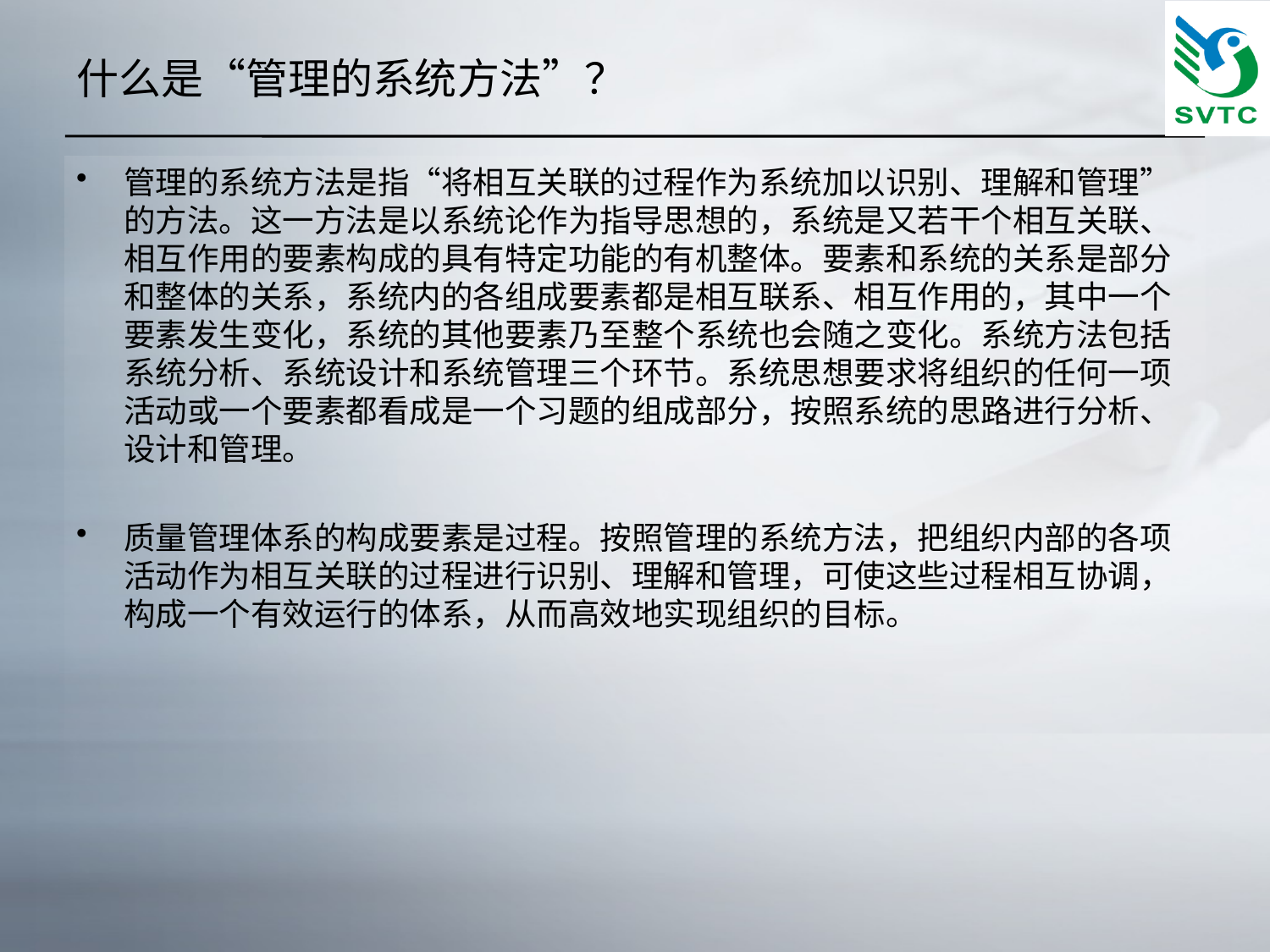

# 什么是“管理的系统方法”？
管理的系统方法是指“将相互关联的过程作为系统加以识别、理解和管理”的方法。这一方法是以系统论作为指导思想的，系统是又若干个相互关联、相互作用的要素构成的具有特定功能的有机整体。要素和系统的关系是部分和整体的关系，系统内的各组成要素都是相互联系、相互作用的，其中一个要素发生变化，系统的其他要素乃至整个系统也会随之变化。系统方法包括系统分析、系统设计和系统管理三个环节。系统思想要求将组织的任何一项活动或一个要素都看成是一个习题的组成部分，按照系统的思路进行分析、设计和管理。

质量管理体系的构成要素是过程。按照管理的系统方法，把组织内部的各项活动作为相互关联的过程进行识别、理解和管理，可使这些过程相互协调，构成一个有效运行的体系，从而高效地实现组织的目标。